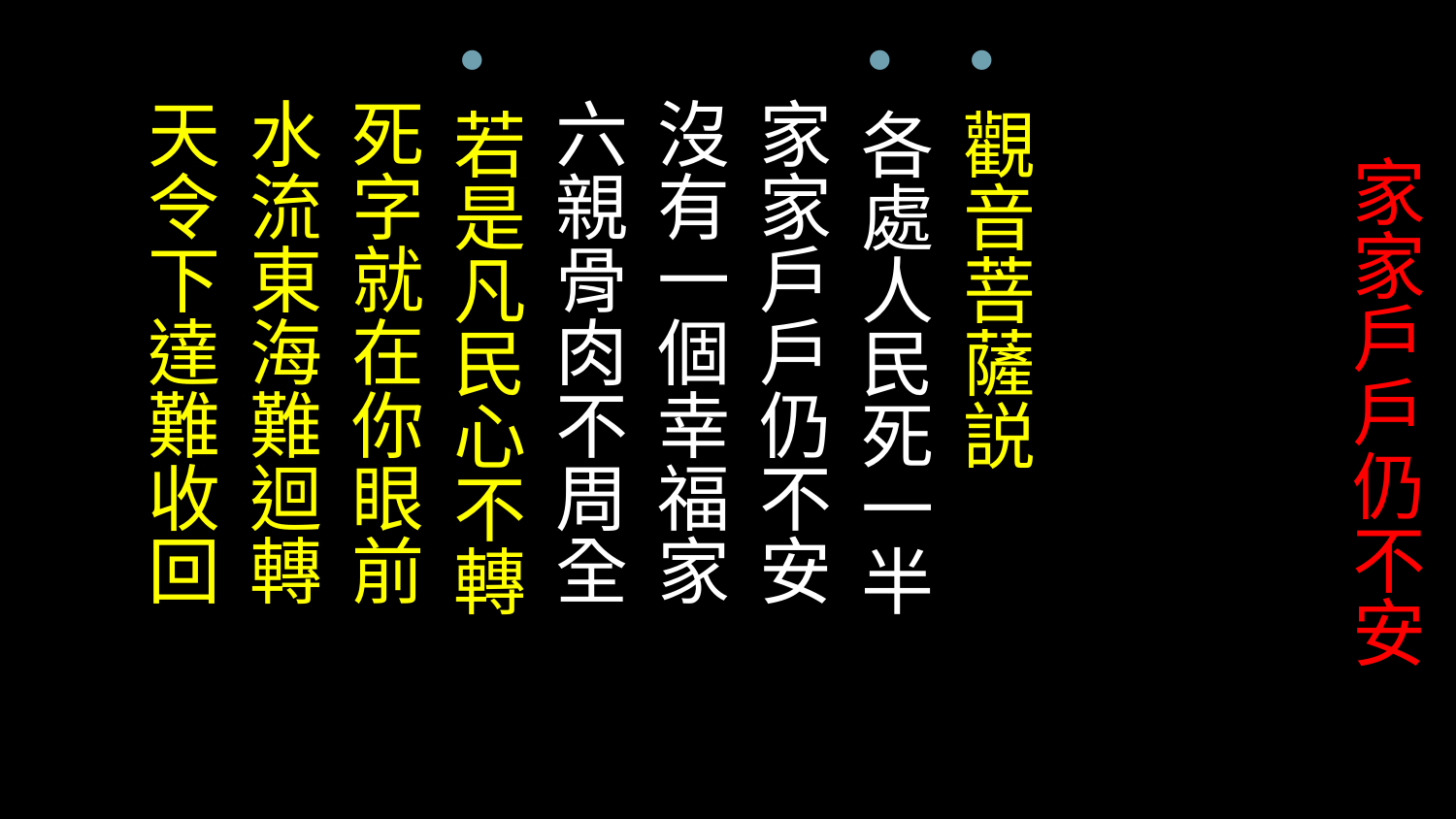

# 家家戶戶仍不安
觀音菩薩説
各處人民死一半
  家家戶戶仍不安
  沒有一個幸福家
  六親骨肉不周全
若是凡民心不轉
  死字就在你眼前
  水流東海難迴轉
  天令下達難收回